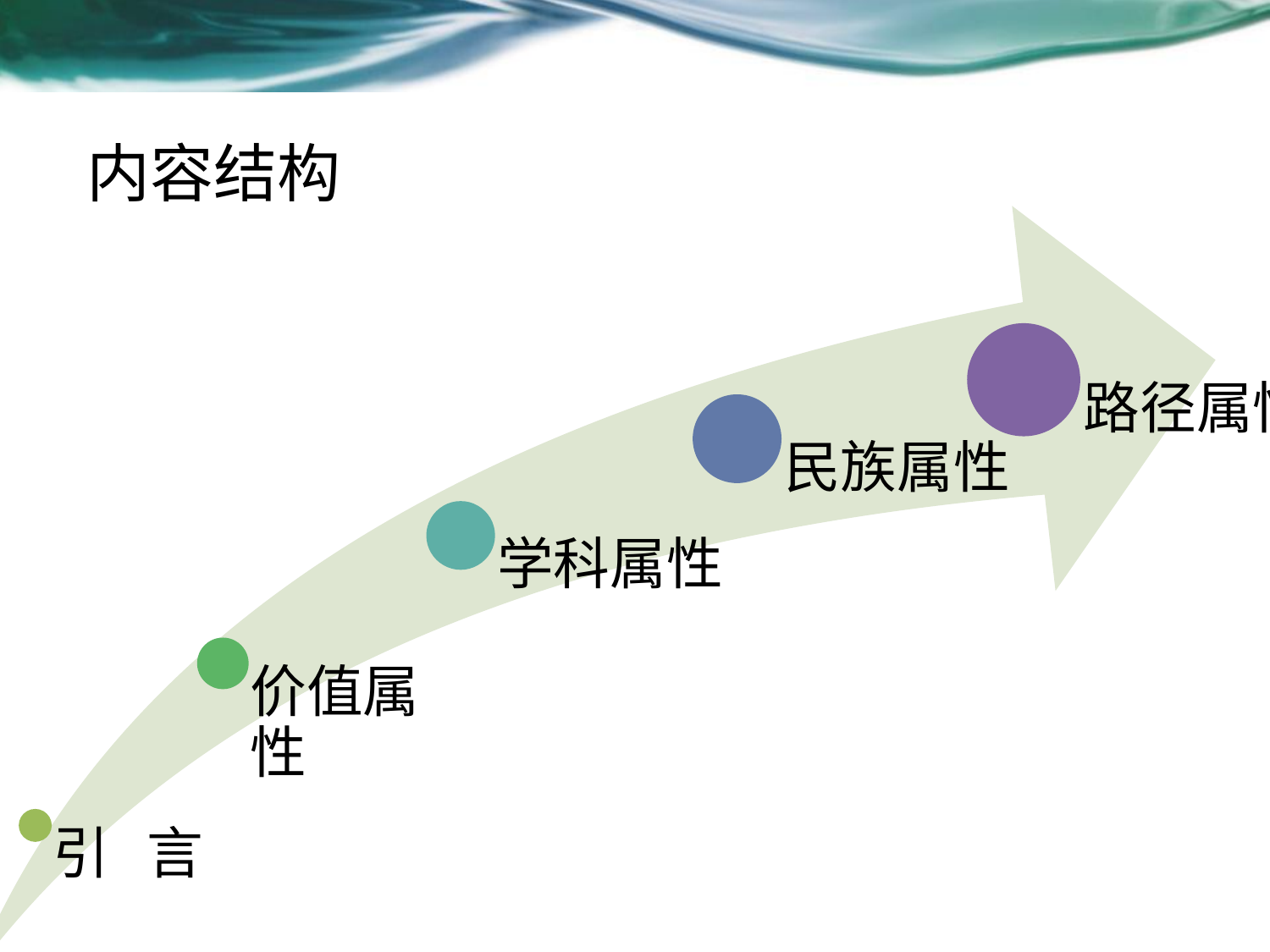

# 内容结构
引   言
价值属性
学科属性
民族属性
路径属性